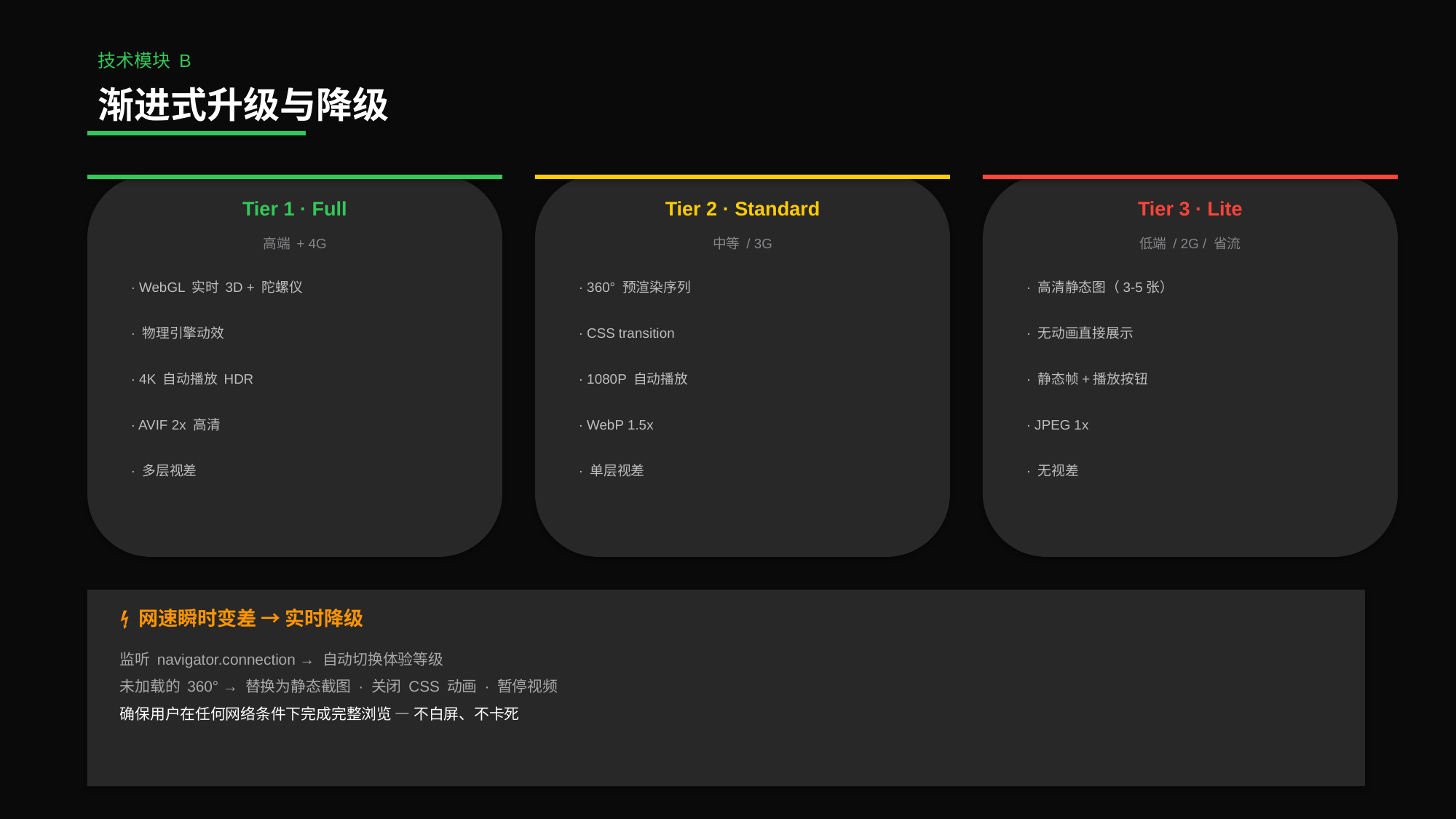

技术模块 B
渐进式升级与降级

Tier 1 · Full
Tier 2 · Standard
Tier 3 · Lite
高端 + 4G
中等 / 3G
低端 / 2G / 省流
· WebGL 实时 3D + 陀螺仪
· 360° 预渲染序列
· 高清静态图（3-5张）
· 物理引擎动效
· CSS transition
· 无动画直接展示
· 4K 自动播放 HDR
· 1080P 自动播放
· 静态帧+播放按钮
· AVIF 2x 高清
· WebP 1.5x
· JPEG 1x
· 多层视差
· 单层视差
· 无视差

⚡ 网速瞬时变差 → 实时降级
监听 navigator.connection → 自动切换体验等级
未加载的 360° → 替换为静态截图 · 关闭 CSS 动画 · 暂停视频
确保用户在任何网络条件下完成完整浏览 — 不白屏、不卡死